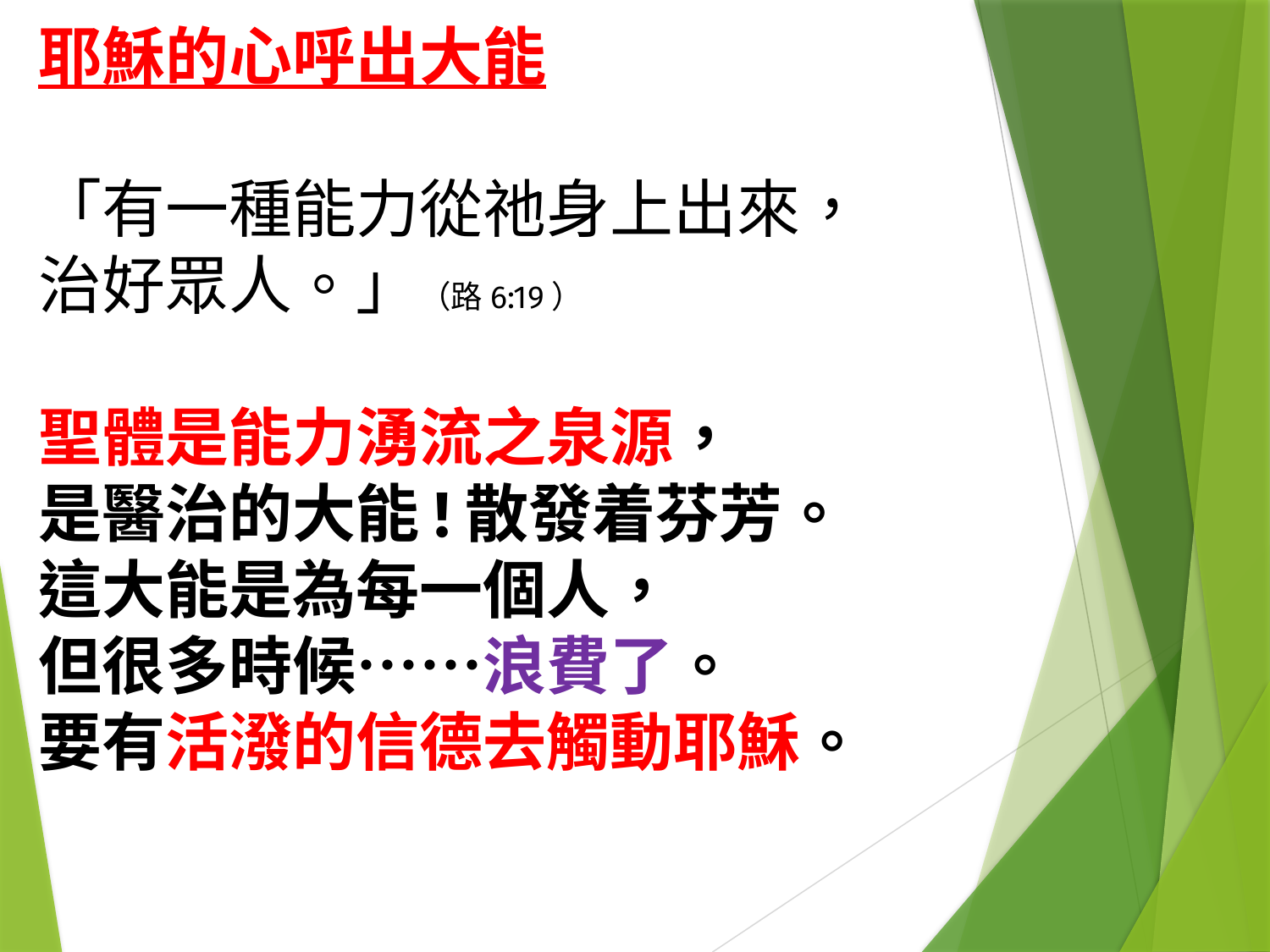

耶穌的心呼出大能

「有一種能力從祂身上出來，
治好眾人。」（路6:19）

聖體是能力湧流之泉源，
是醫治的大能!散發着芬芳。
這大能是為每一個人，
但很多時候……浪費了。
要有活潑的信德去觸動耶穌。